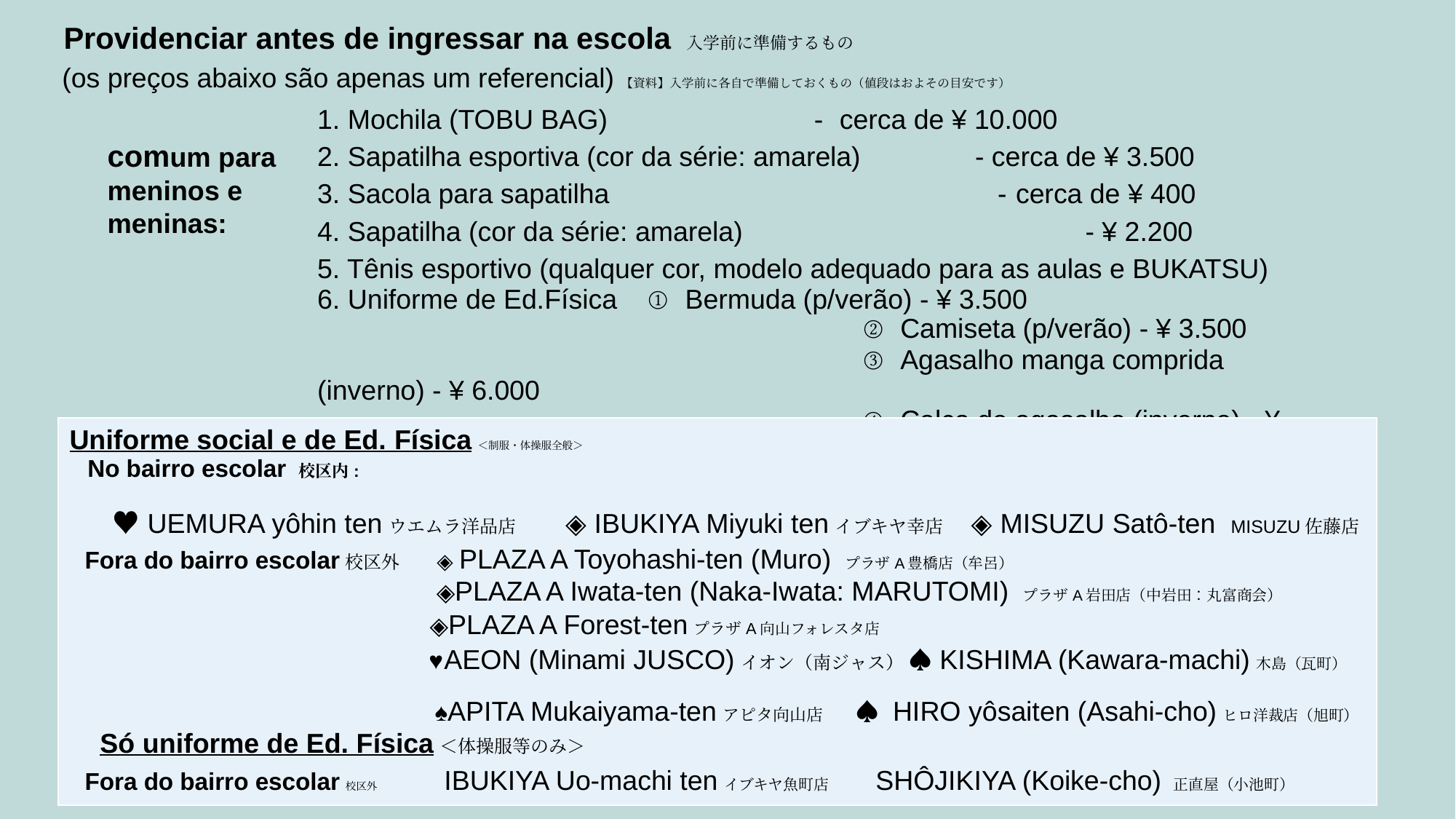

Providenciar antes de ingressar na escola 入学前に準備するもの
(os preços abaixo são apenas um referencial)【資料】入学前に各自で準備しておくもの（値段はおよその目安です）
1. Mochila (TOBU BAG)　                        - cerca de ¥ 10.000
2. Sapatilha esportiva (cor da série: amarela)               - cerca de ¥ 3.500
3. Sacola para sapatilha                                                   - cerca de ¥ 400
4. Sapatilha (cor da série: amarela)                                             - ¥ 2.200
5. Tênis esportivo (qualquer cor, modelo adequado para as aulas e BUKATSU)
6. Uniforme de Ed.Física    ① Bermuda (p/verão) - ¥ 3.500
         				② Camiseta (p/verão) - ¥ 3.500
                				③ Agasalho manga comprida (inverno) - ¥ 6.000
         				④ Calça de agasalho (inverno) - ¥ 5.000

comum para meninos e meninas:

| Uniforme social e de Ed. Física＜制服・体操服全般＞ No bairro escolar 校区内: 　♥UEMURA yôhin tenウエムラ洋品店　 ◈IBUKIYA Miyuki tenイブキヤ幸店　◈MISUZU Satô-ten MISUZU佐藤店 Fora do bairro escolar校区外　 ◈PLAZA A Toyohashi-ten (Muro) プラザA豊橋店（牟呂） ◈PLAZA A Iwata-ten (Naka-Iwata: MARUTOMI) プラザA岩田店（中岩田：丸富商会） ◈PLAZA A Forest-tenプラザA向山フォレスタ店　 ♥AEON (Minami JUSCO)イオン（南ジャス） ♠KISHIMA (Kawara-machi)木島（瓦町） ♠APITA Mukaiyama-tenアピタ向山店 ♠ HIRO yôsaiten (Asahi-cho)ヒロ洋裁店（旭町） Só uniforme de Ed. Física＜体操服等のみ＞ Fora do bairro escolar校区外　 IBUKIYA Uo-machi tenイブキヤ魚町店　 SHÔJIKIYA (Koike-cho) 正直屋（小池町） |
| --- |